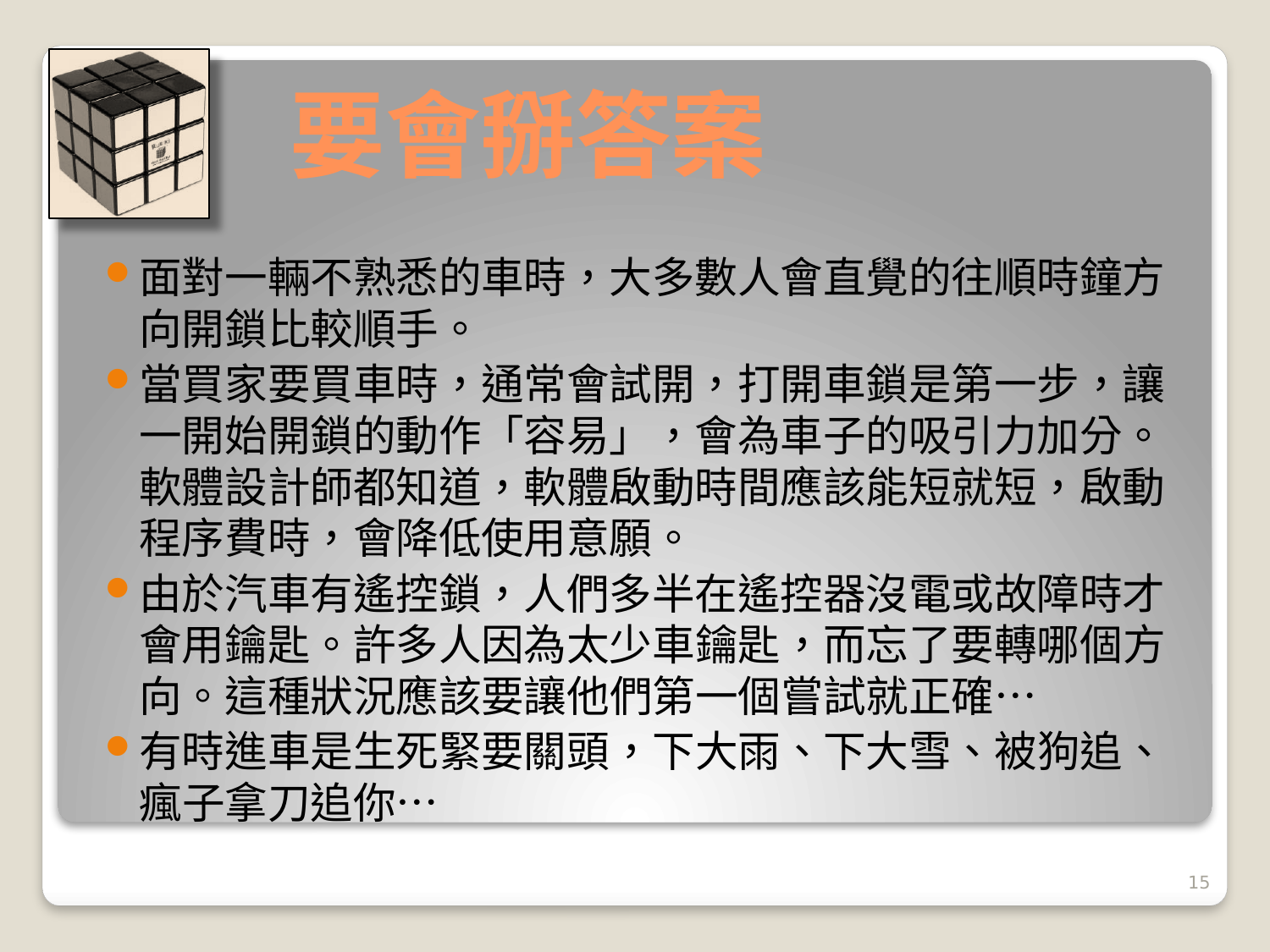

# 要會掰答案
面對一輛不熟悉的車時，大多數人會直覺的往順時鐘方向開鎖比較順手。
當買家要買車時，通常會試開，打開車鎖是第一步，讓一開始開鎖的動作「容易」，會為車子的吸引力加分。軟體設計師都知道，軟體啟動時間應該能短就短，啟動程序費時，會降低使用意願。
由於汽車有遙控鎖，人們多半在遙控器沒電或故障時才會用鑰匙。許多人因為太少車鑰匙，而忘了要轉哪個方向。這種狀況應該要讓他們第一個嘗試就正確…
有時進車是生死緊要關頭，下大雨、下大雪、被狗追、瘋子拿刀追你…
15